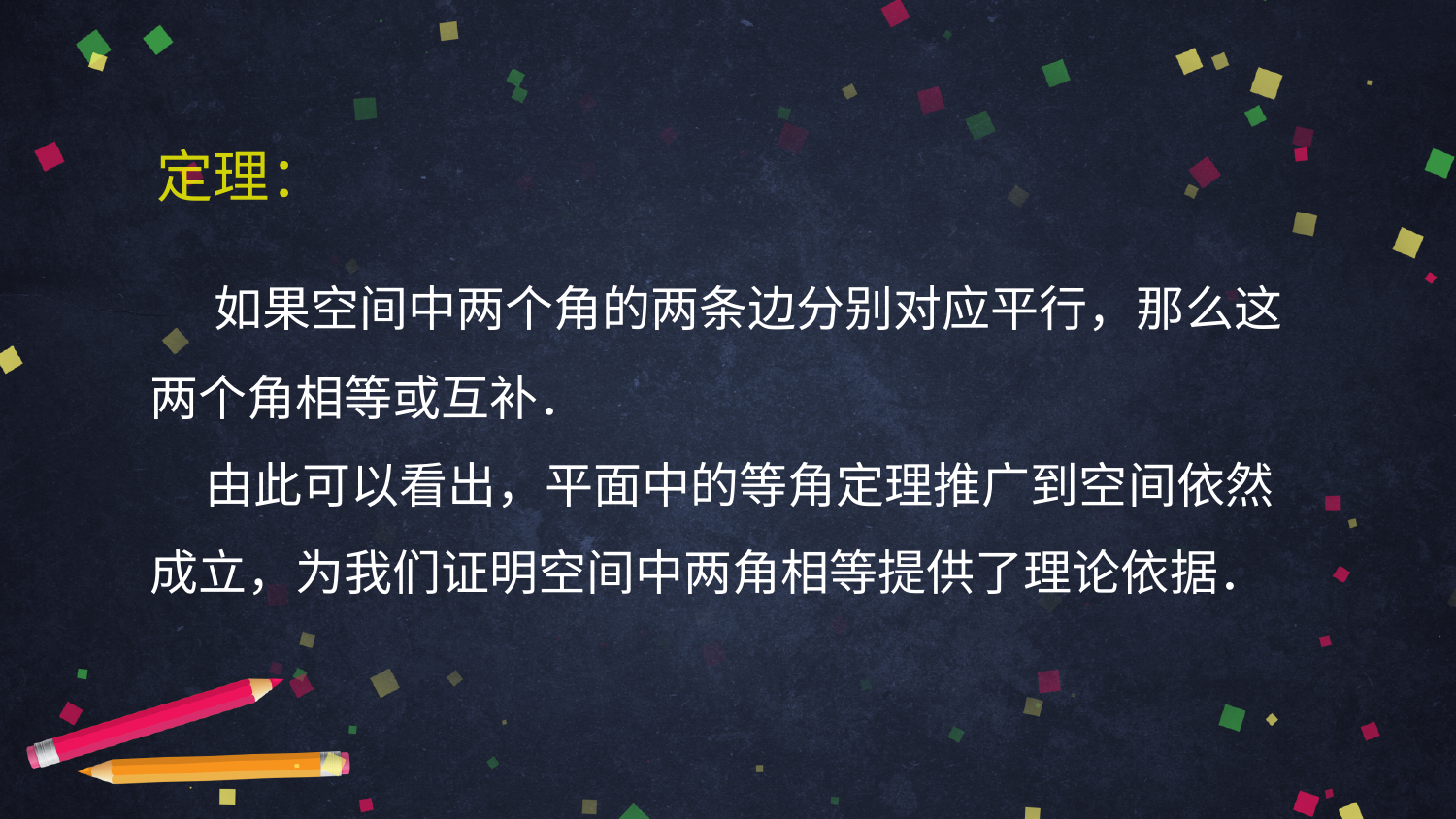

定理：
    如果空间中两个角的两条边分别对应平行，那么这两个角相等或互补．
    由此可以看出，平面中的等角定理推广到空间依然成立，为我们证明空间中两角相等提供了理论依据．